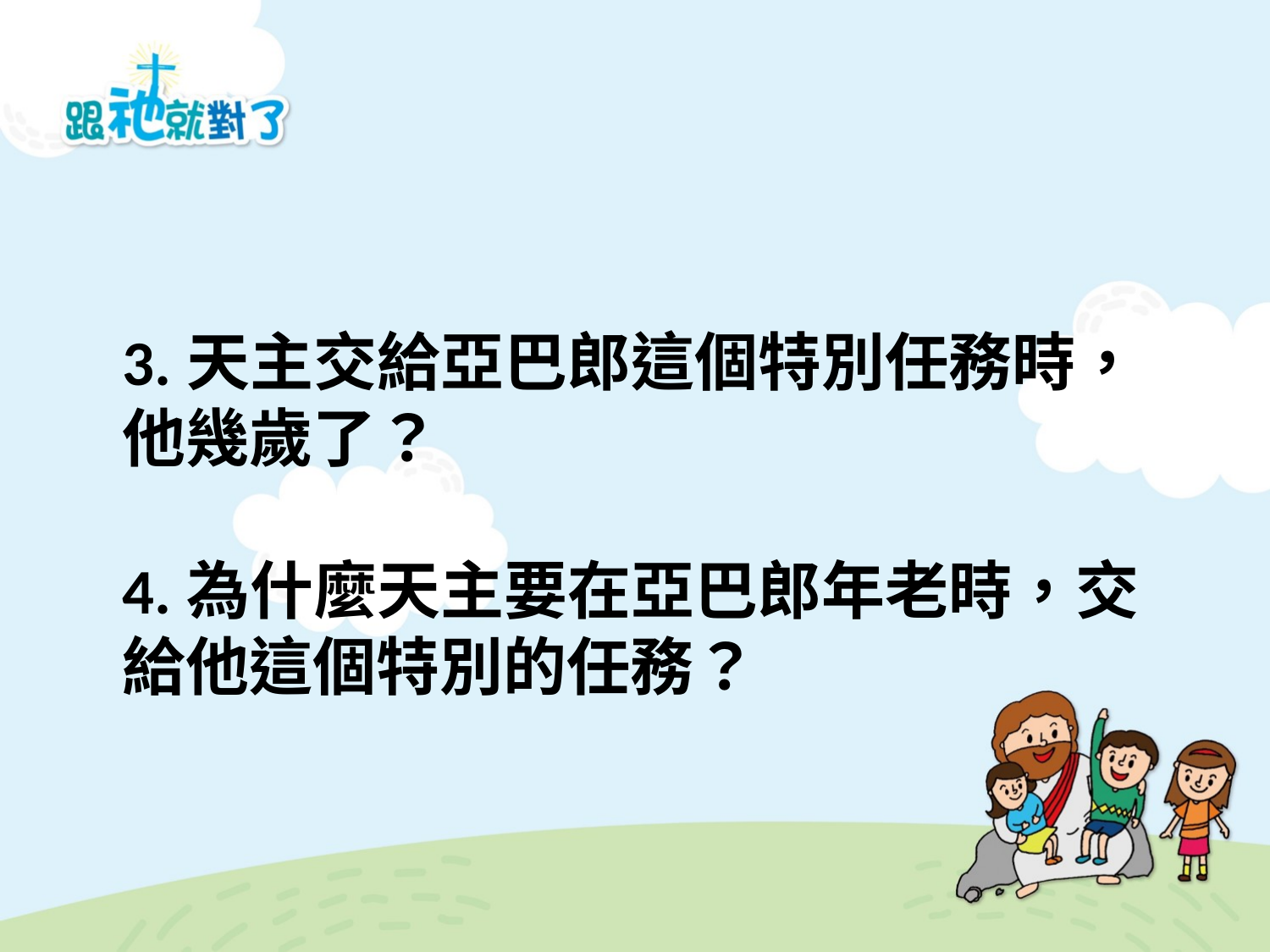

3.天主交給亞巴郎這個特別任務時，他幾歲了？

4.為什麼天主要在亞巴郎年老時，交給他這個特別的任務？